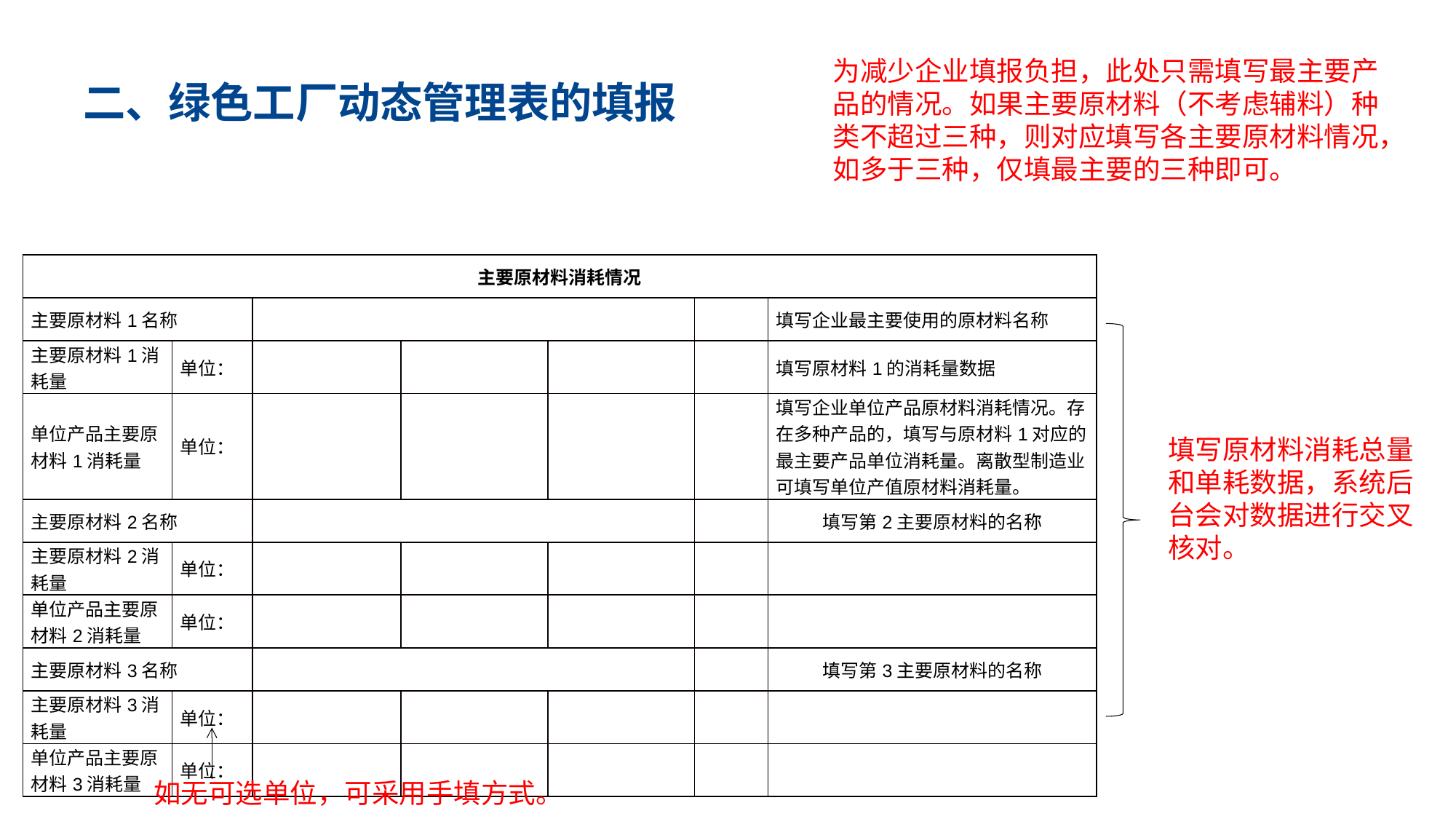

# 二、绿色工厂动态管理表的填报
为减少企业填报负担，此处只需填写最主要产品的情况。如果主要原材料（不考虑辅料）种类不超过三种，则对应填写各主要原材料情况，如多于三种，仅填最主要的三种即可。
| 主要原材料消耗情况 |  |  |  |  |  |  |
| --- | --- | --- | --- | --- | --- | --- |
| 主要原材料1名称 |  |  |  |  |  | 填写企业最主要使用的原材料名称 |
| 主要原材料1消耗量 | 单位： |  |  |  |  | 填写原材料1的消耗量数据 |
| 单位产品主要原材料1消耗量 | 单位： |  |  |  |  | 填写企业单位产品原材料消耗情况。存在多种产品的，填写与原材料1对应的最主要产品单位消耗量。离散型制造业可填写单位产值原材料消耗量。 |
| 主要原材料2名称 |  |  |  |  |  | 填写第2主要原材料的名称 |
| 主要原材料2消耗量 | 单位： |  |  |  |  |  |
| 单位产品主要原材料2消耗量 | 单位： |  |  |  |  |  |
| 主要原材料3名称 |  |  |  |  |  | 填写第3主要原材料的名称 |
| 主要原材料3消耗量 | 单位： |  |  |  |  |  |
| 单位产品主要原材料3消耗量 | 单位： |  |  |  |  |  |

填写原材料消耗总量和单耗数据，系统后台会对数据进行交叉核对。

如无可选单位，可采用手填方式。